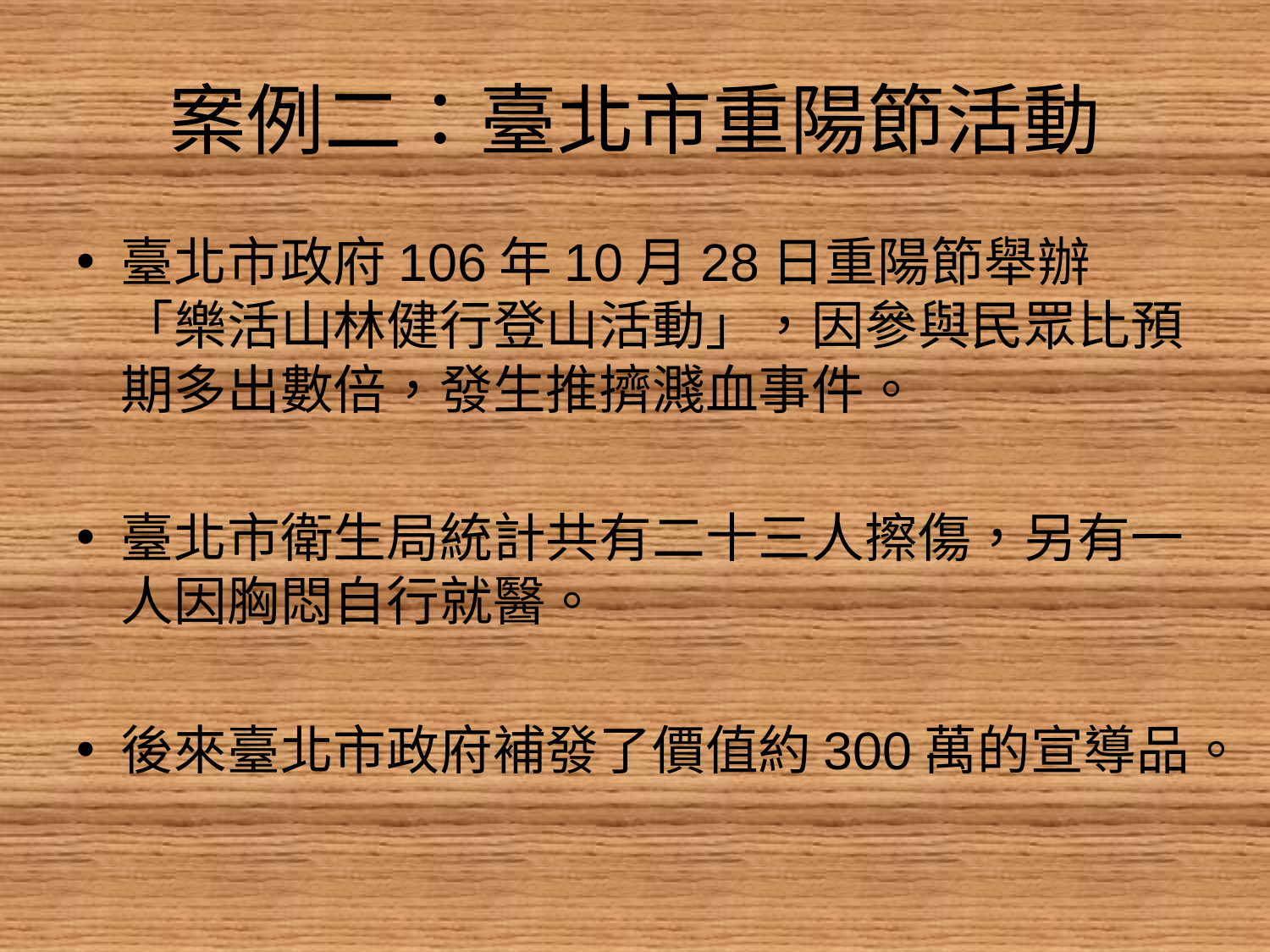

# 案例二：臺北市重陽節活動
臺北市政府106年10月28日重陽節舉辦「樂活山林健行登山活動」，因參與民眾比預期多出數倍，發生推擠濺血事件。

臺北市衛生局統計共有二十三人擦傷，另有一人因胸悶自行就醫。

後來臺北市政府補發了價值約300萬的宣導品。